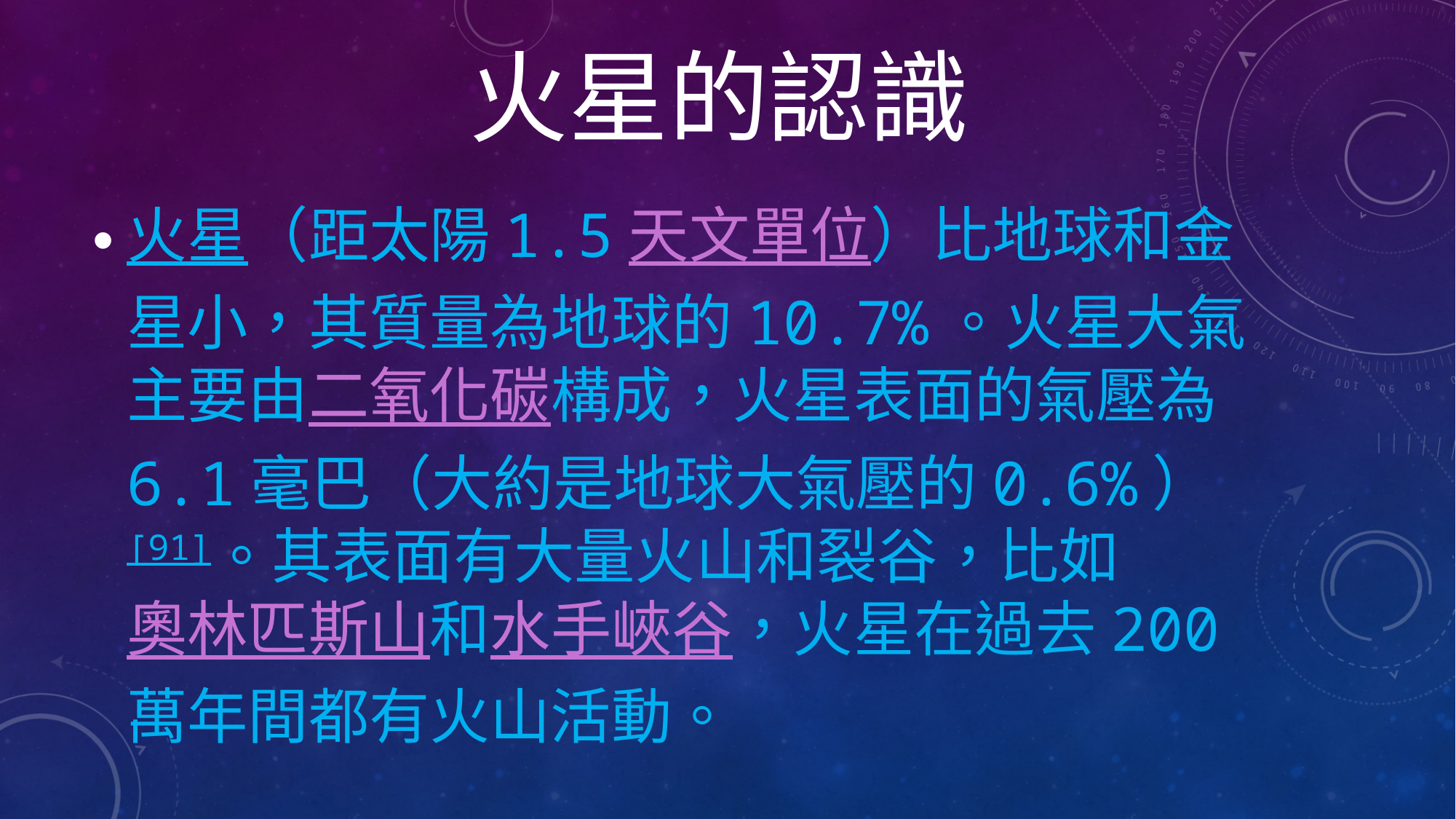

# 火星的認識
火星（距太陽1.5天文單位）比地球和金星小，其質量為地球的10.7%。火星大氣主要由二氧化碳構成，火星表面的氣壓為6.1毫巴（大約是地球大氣壓的0.6%）[91]。其表面有大量火山和裂谷，比如奧林匹斯山和水手峽谷，火星在過去200萬年間都有火山活動。